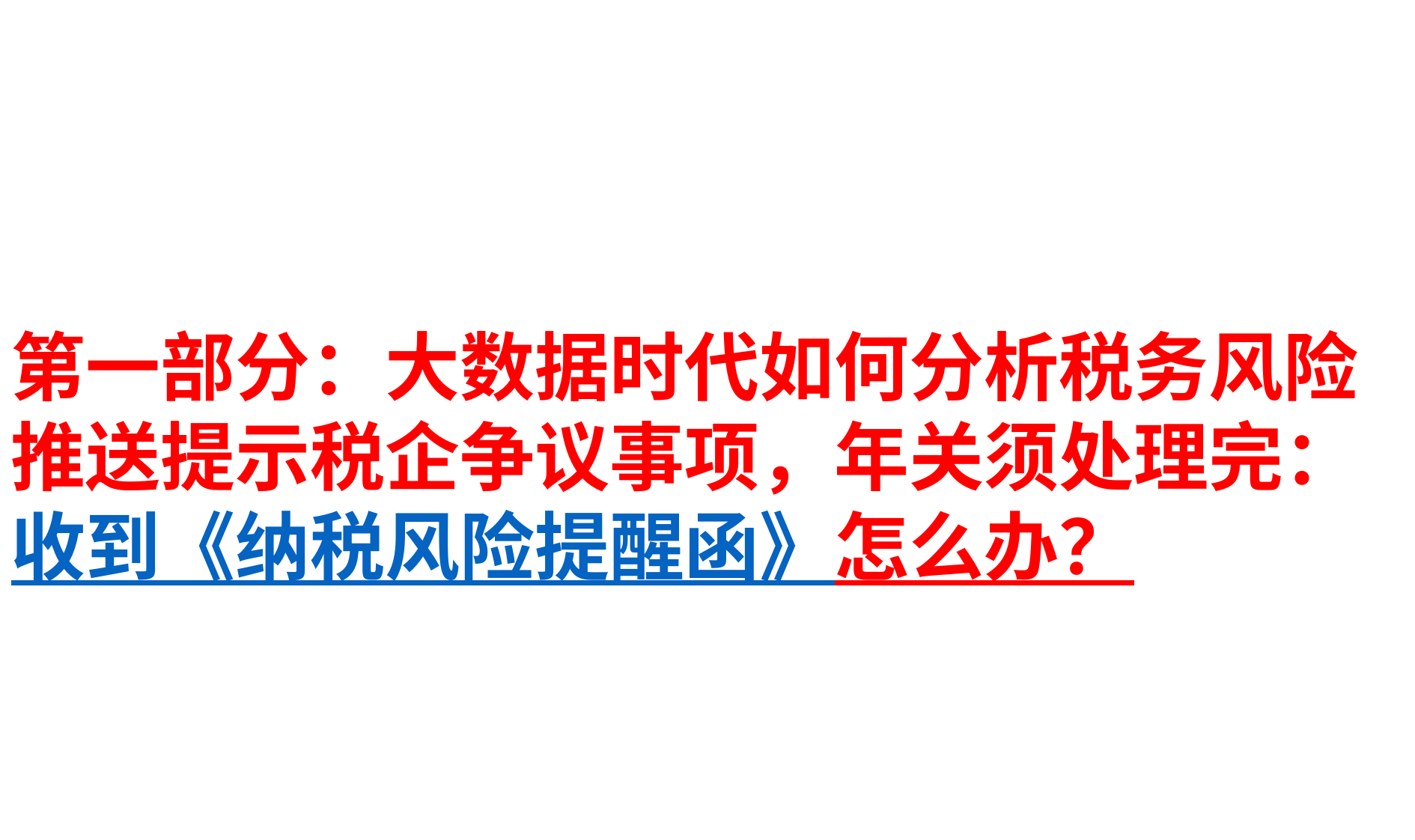

第一部分：大数据时代如何分析税务风险推送提示税企争议事项，年关须处理完：
收到《纳税风险提醒函》怎么办？